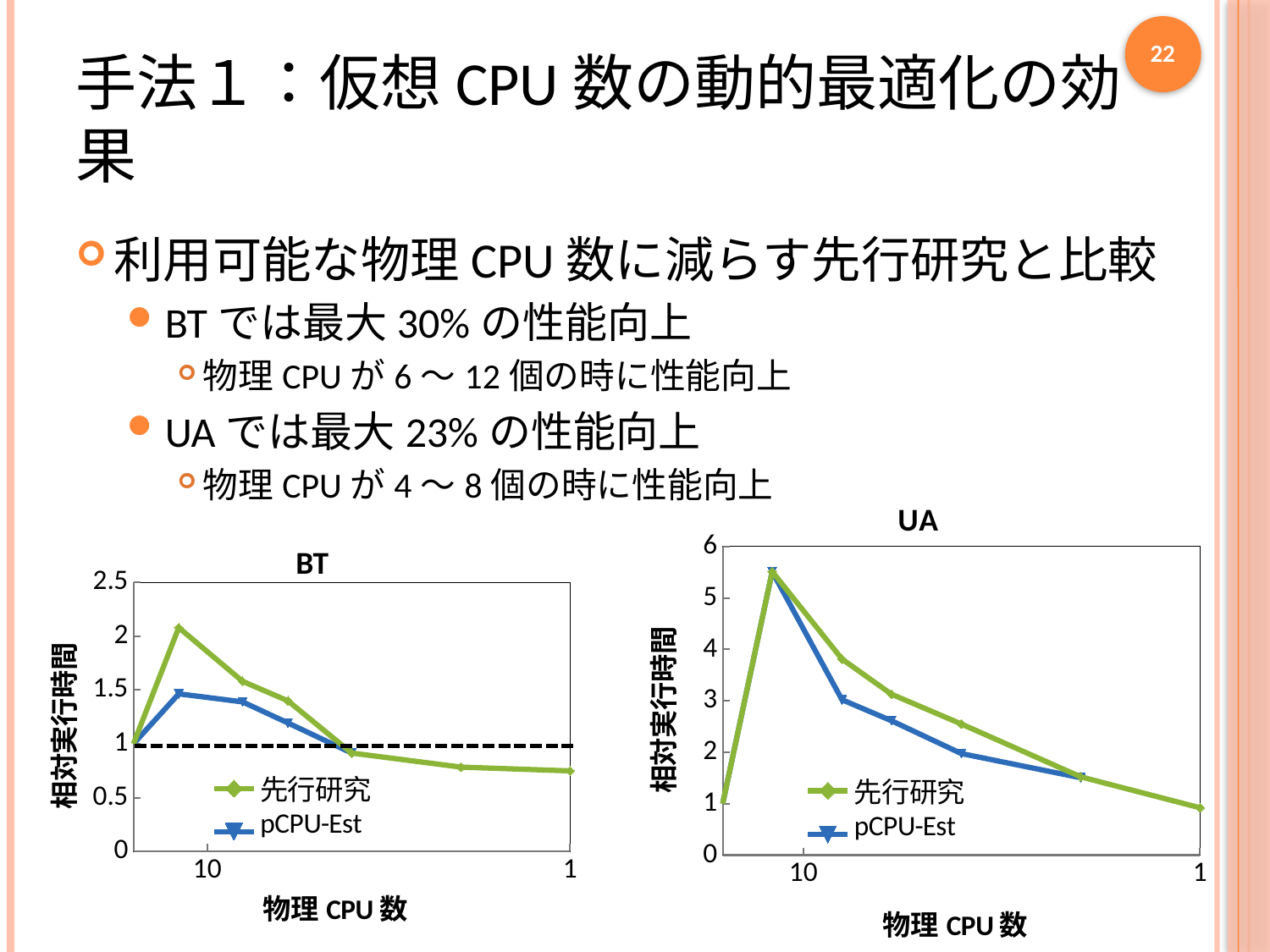

22
# 手法１：仮想CPU数の動的最適化の効果
利用可能な物理CPU数に減らす先行研究と比較
BTでは最大30%の性能向上
物理CPUが6〜12個の時に性能向上
UAでは最大23%の性能向上
物理CPUが4〜8個の時に性能向上

### Chart: UA

| Category |  |  |
|---|---|---|

### Chart: BT

| Category |  |  |
|---|---|---|